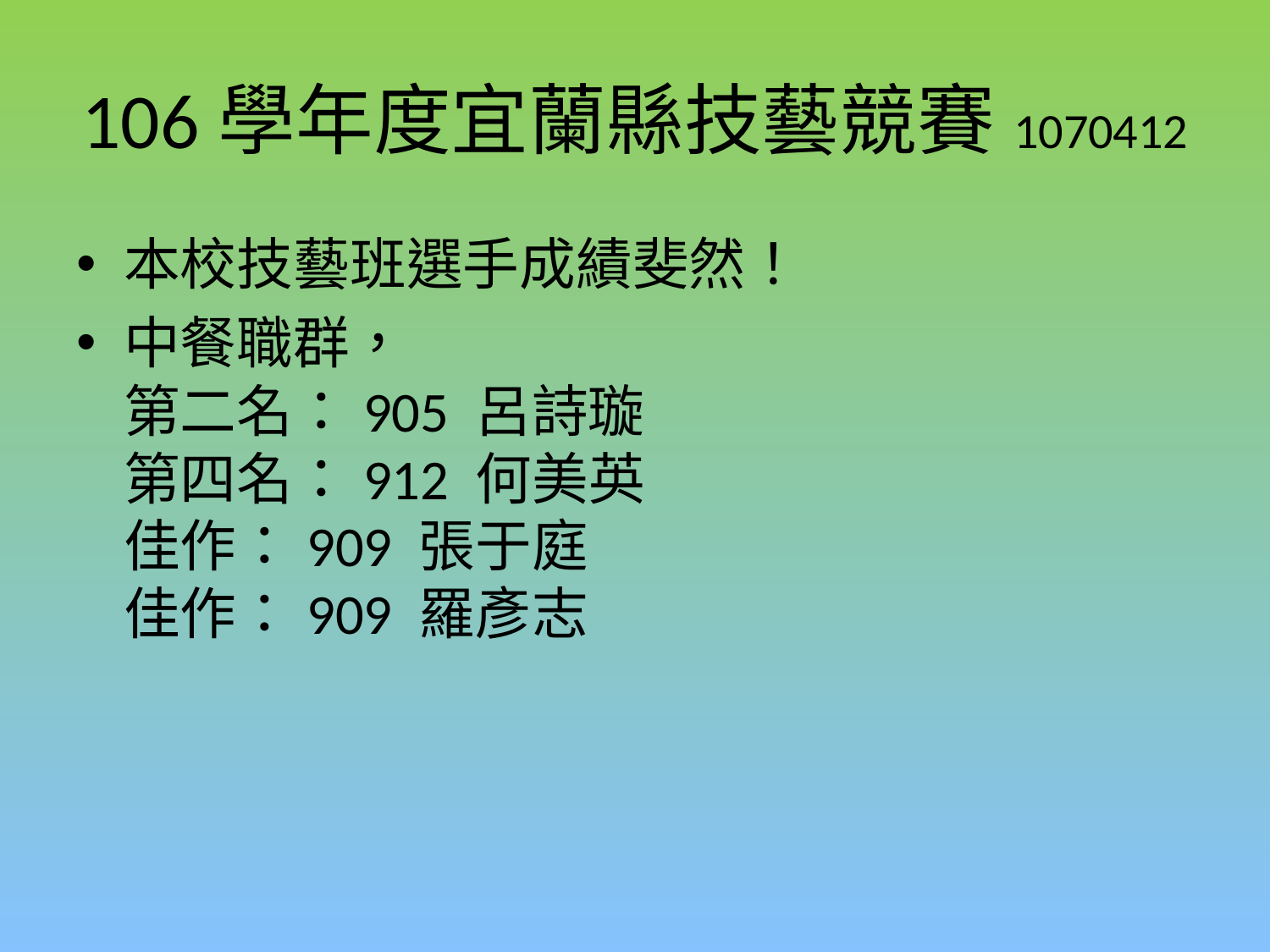

# 106學年度宜蘭縣技藝競賽1070412
本校技藝班選手成績斐然！
中餐職群，
第二名：905 呂詩璇
第四名：912 何美英
佳作：909 張于庭
佳作：909 羅彥志